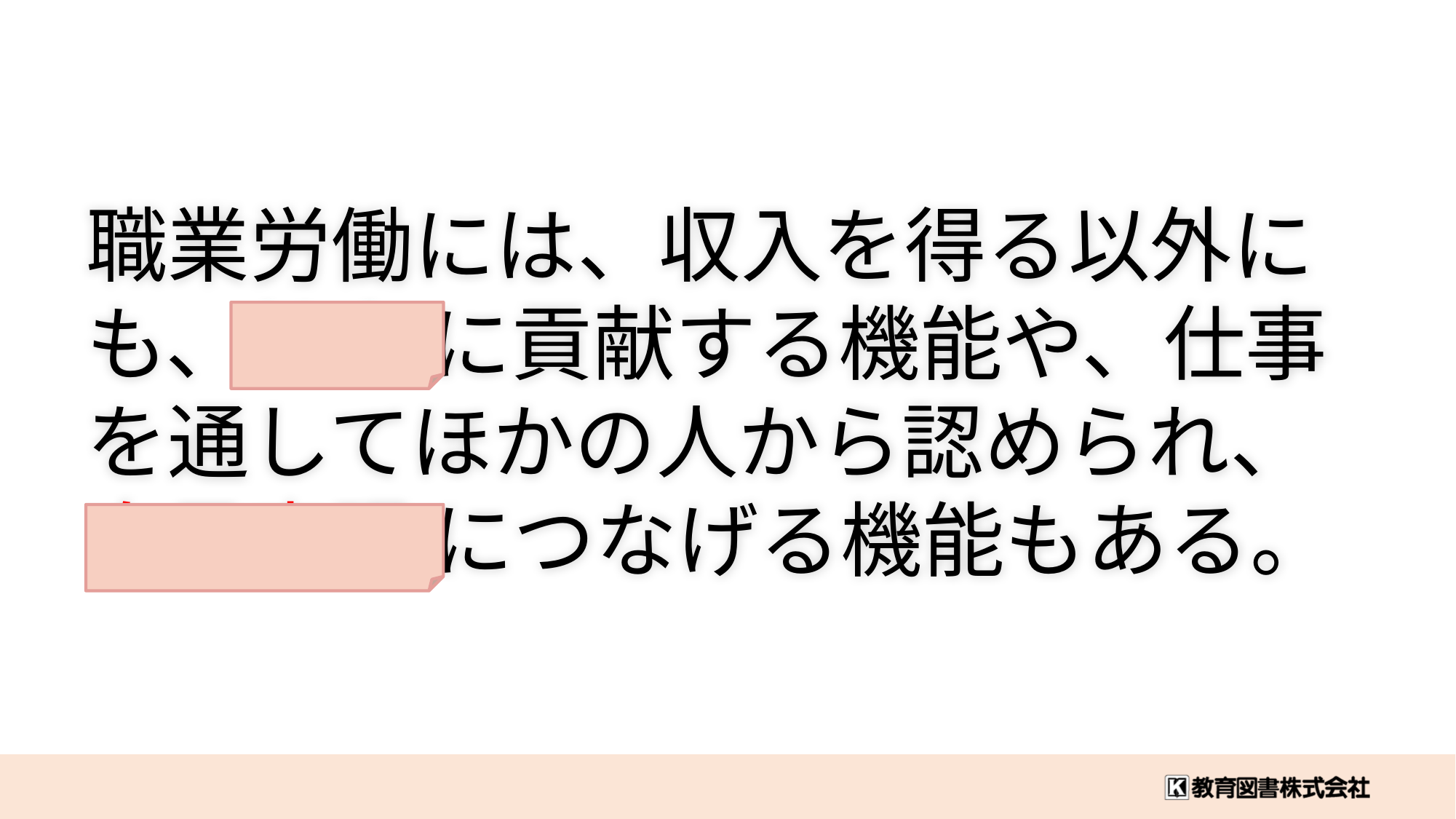

職業労働には、収入を得る以外にも、社会 に貢献する機能や、仕事を通してほかの人から認められ、自己実現 につなげる機能もある。